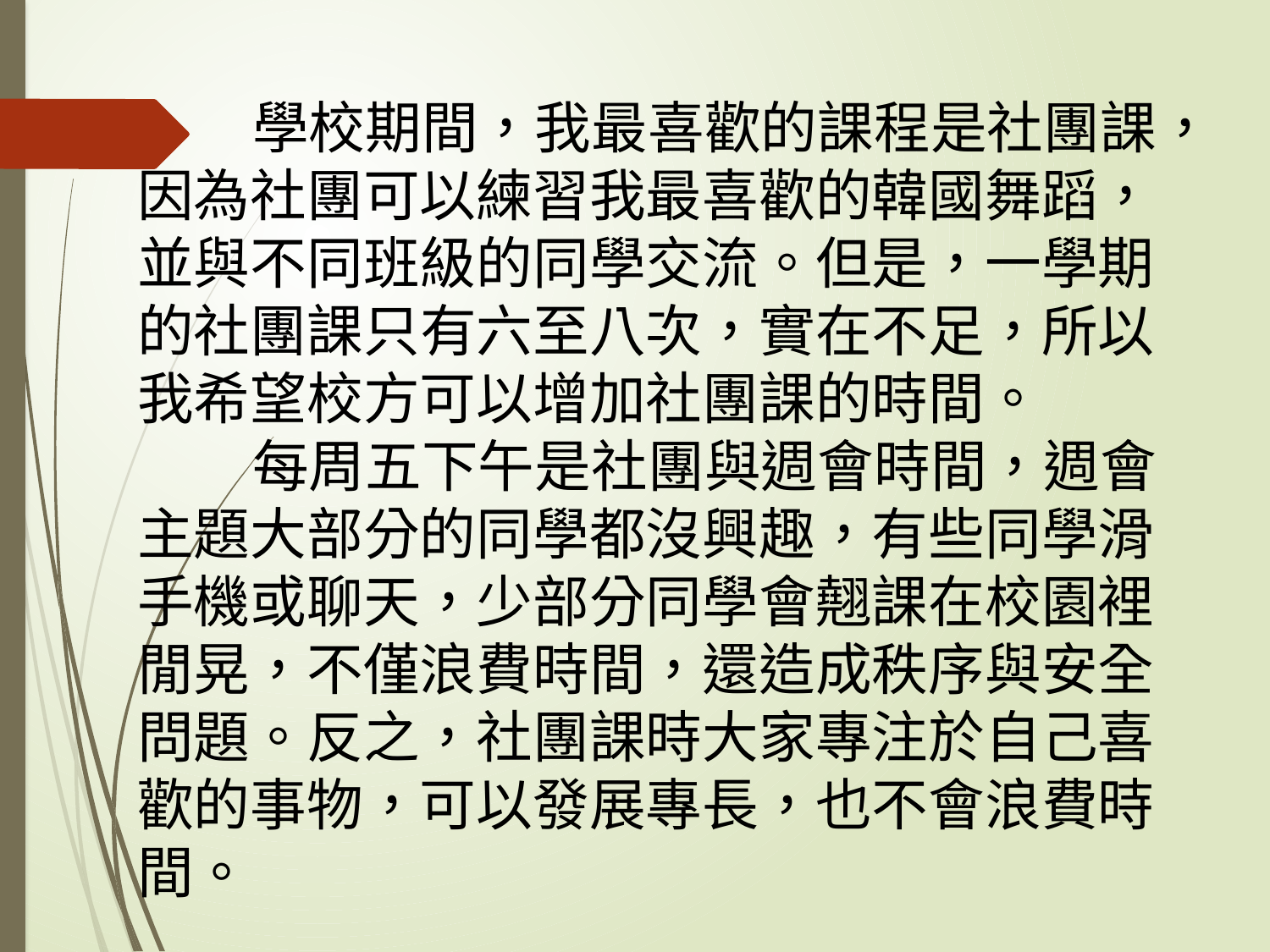

學校期間，我最喜歡的課程是社團課，因為社團可以練習我最喜歡的韓國舞蹈，並與不同班級的同學交流。但是，一學期的社團課只有六至八次，實在不足，所以我希望校方可以增加社團課的時間。
        每周五下午是社團與週會時間，週會主題大部分的同學都沒興趣，有些同學滑手機或聊天，少部分同學會翹課在校園裡閒晃，不僅浪費時間，還造成秩序與安全問題。反之，社團課時大家專注於自己喜歡的事物，可以發展專長，也不會浪費時間。